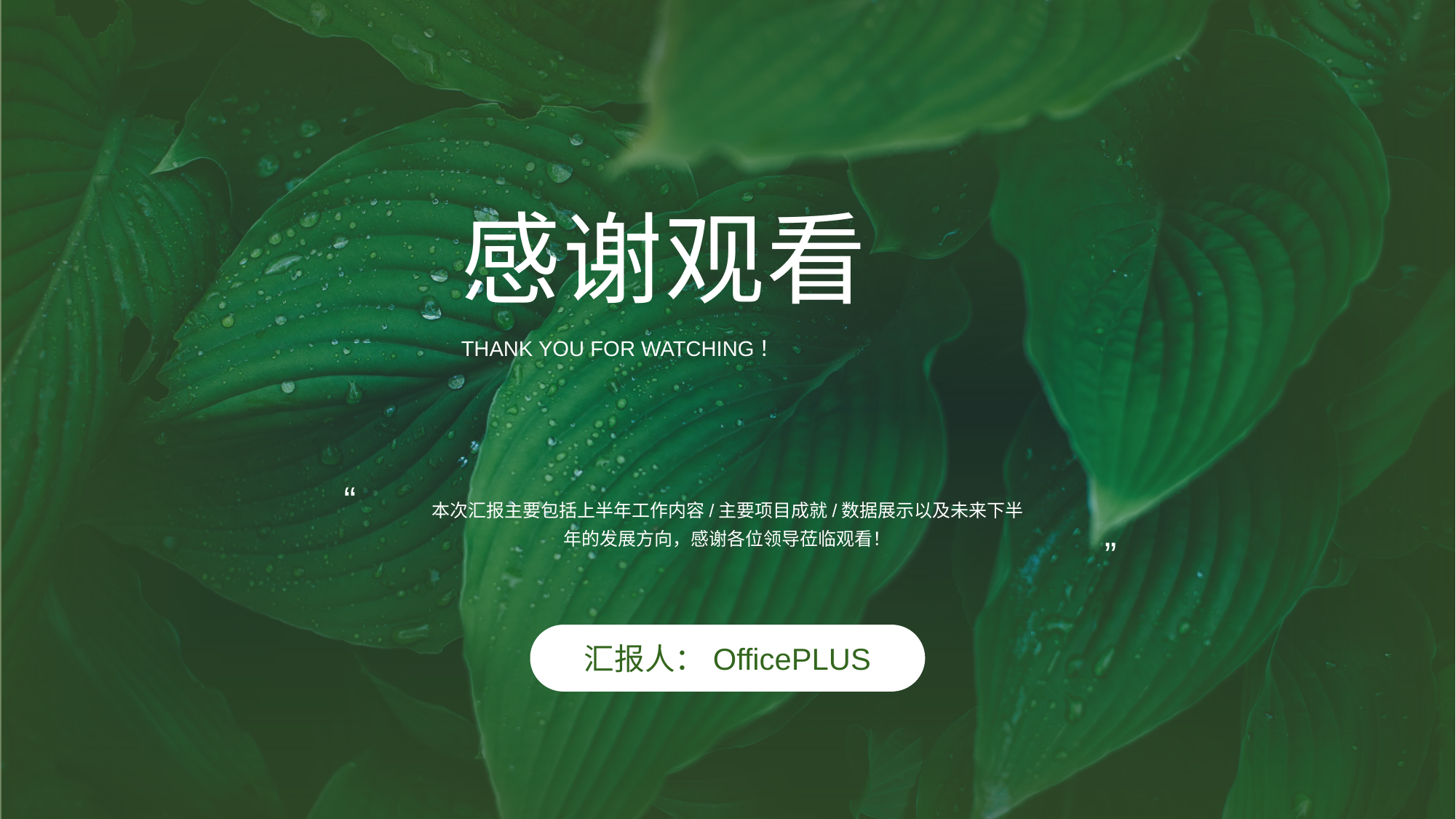

感谢观看
THANK YOU FOR WATCHING！
本次汇报主要包括上半年工作内容/主要项目成就/数据展示以及未来下半年的发展方向，感谢各位领导莅临观看！